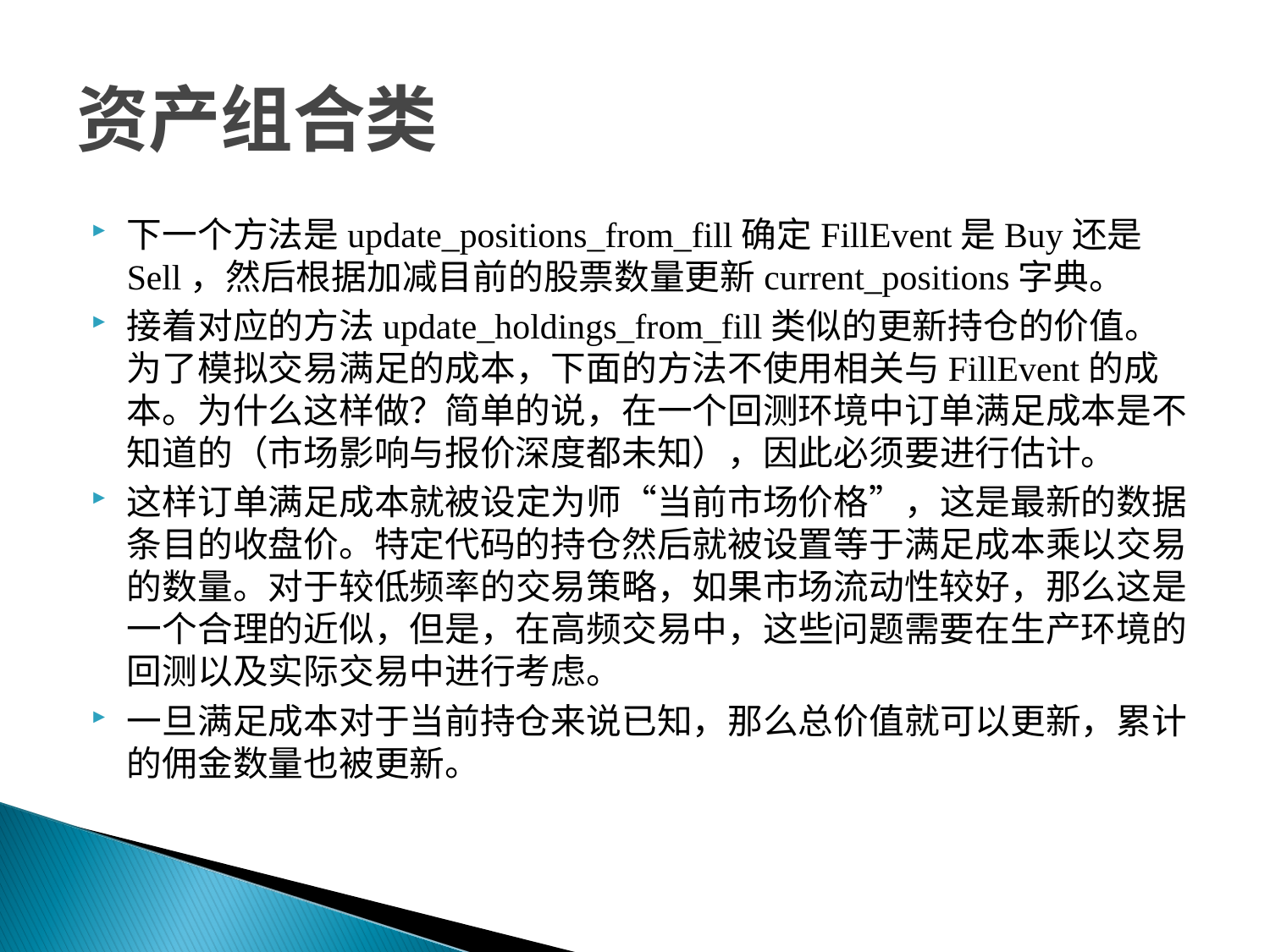

# 资产组合类
下一个方法是update_positions_from_fill确定FillEvent是Buy还是Sell，然后根据加减目前的股票数量更新current_positions字典。
接着对应的方法update_holdings_from_fill类似的更新持仓的价值。为了模拟交易满足的成本，下面的方法不使用相关与FillEvent的成本。为什么这样做？简单的说，在一个回测环境中订单满足成本是不知道的（市场影响与报价深度都未知），因此必须要进行估计。
这样订单满足成本就被设定为师“当前市场价格”，这是最新的数据条目的收盘价。特定代码的持仓然后就被设置等于满足成本乘以交易的数量。对于较低频率的交易策略，如果市场流动性较好，那么这是一个合理的近似，但是，在高频交易中，这些问题需要在生产环境的回测以及实际交易中进行考虑。
一旦满足成本对于当前持仓来说已知，那么总价值就可以更新，累计的佣金数量也被更新。